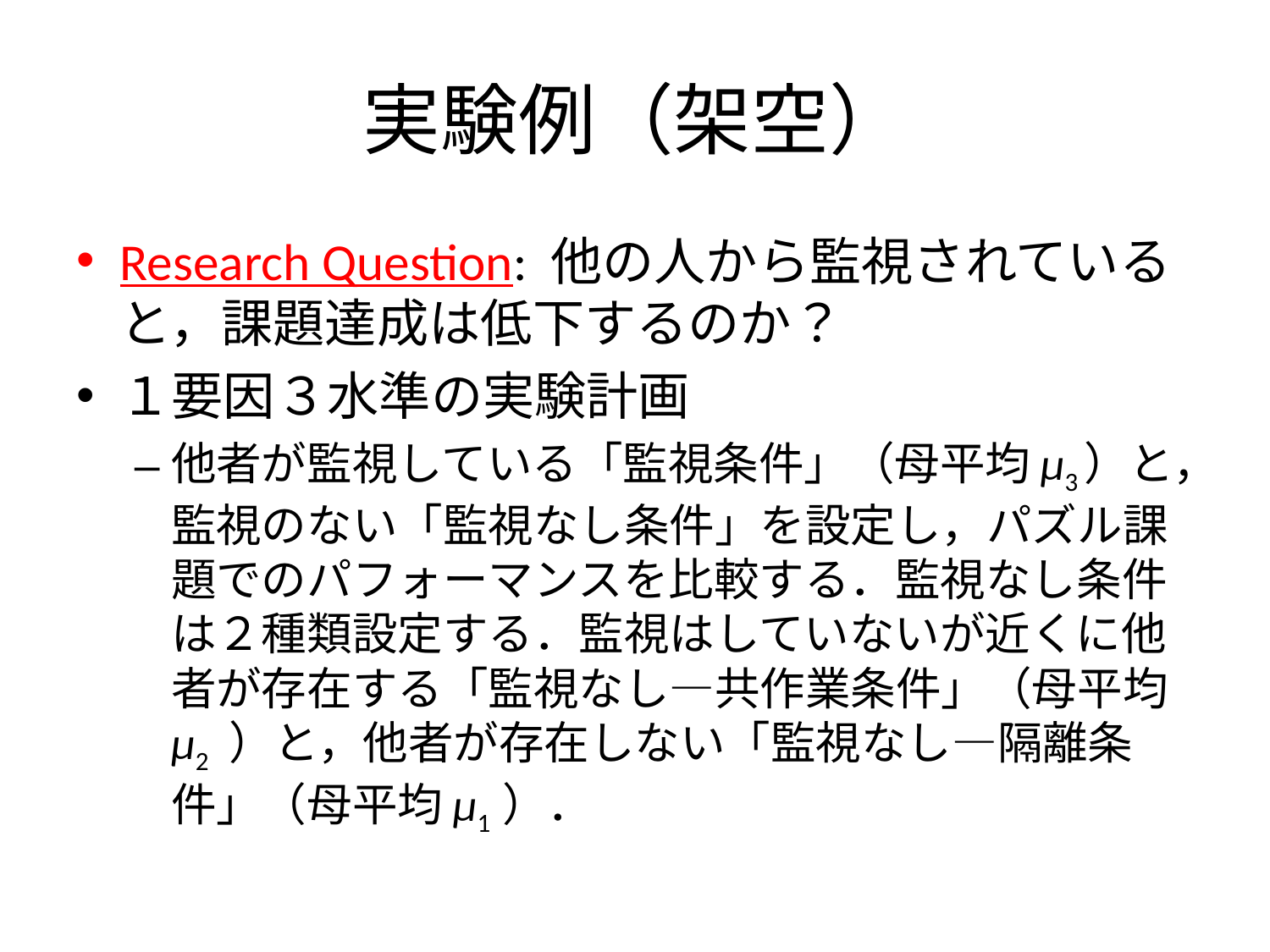

# 実験例（架空）
Research Question: 他の人から監視されていると，課題達成は低下するのか？
１要因３水準の実験計画
他者が監視している「監視条件」（母平均μ3）と，監視のない「監視なし条件」を設定し，パズル課題でのパフォーマンスを比較する．監視なし条件は２種類設定する．監視はしていないが近くに他者が存在する「監視なし―共作業条件」（母平均μ2 ）と，他者が存在しない「監視なし―隔離条件」（母平均μ1 ）．